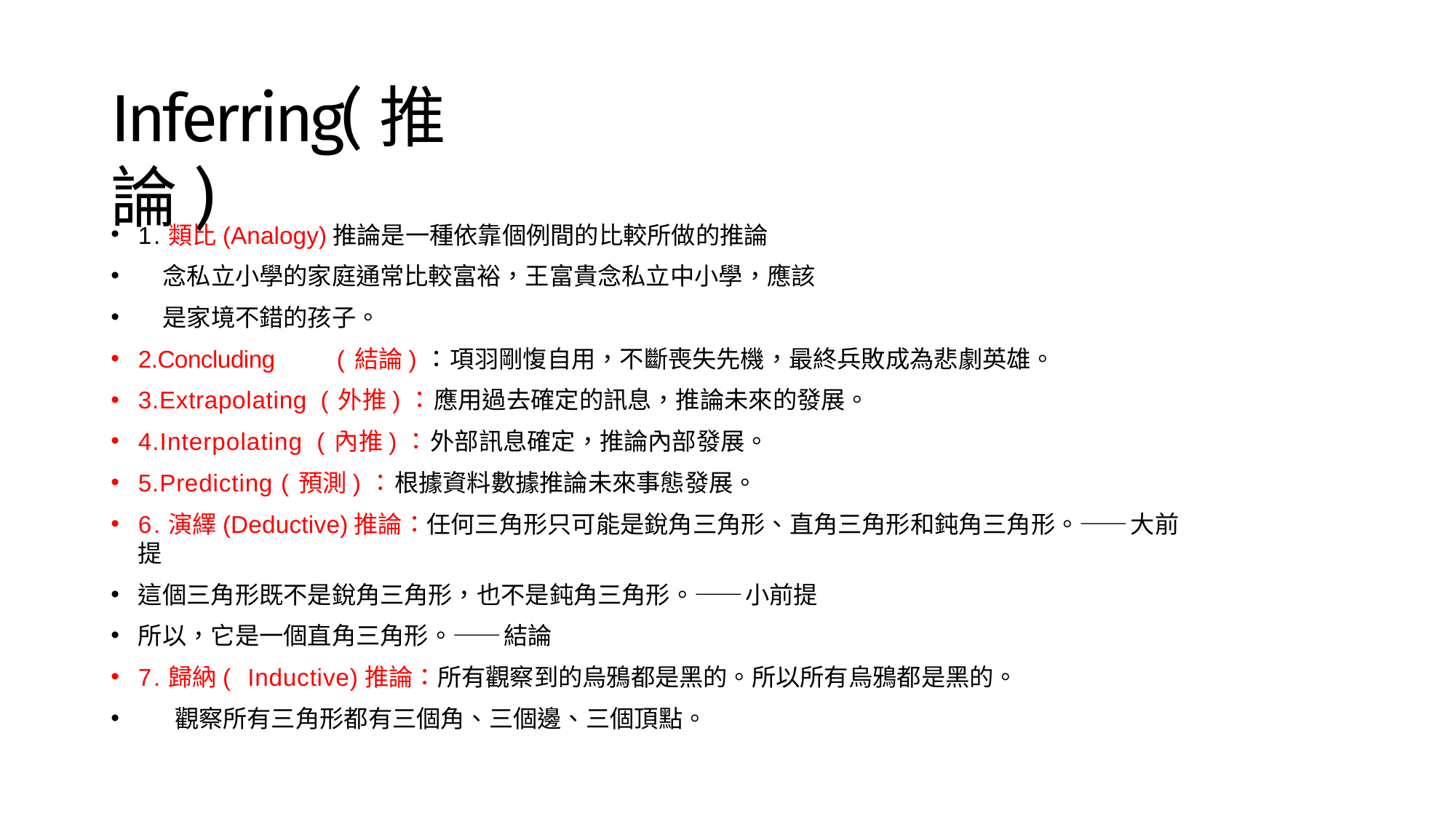

# Inferring(推論)
1.類比(Analogy)推論是一種依靠個例間的比較所做的推論
念私立小學的家庭通常比較富裕，王富貴念私立中小學，應該
是家境不錯的孩子。
2.Concluding	(結論)：項羽剛愎自用，不斷喪失先機，最終兵敗成為悲劇英雄。
3.Extrapolating (外推)：應用過去確定的訊息，推論未來的發展。
4.Interpolating (內推)：外部訊息確定，推論內部發展。
5.Predicting (預測)：根據資料數據推論未來事態發展。
6.演繹(Deductive)推論：任何三角形只可能是銳角三角形、直角三角形和鈍角三角形。——大前提
這個三角形既不是銳角三角形，也不是鈍角三角形。——小前提
所以，它是一個直角三角形。——結論
7.歸納( Inductive)推論：所有觀察到的烏鴉都是黑的。所以所有烏鴉都是黑的。
觀察所有三角形都有三個角、三個邊、三個頂點。